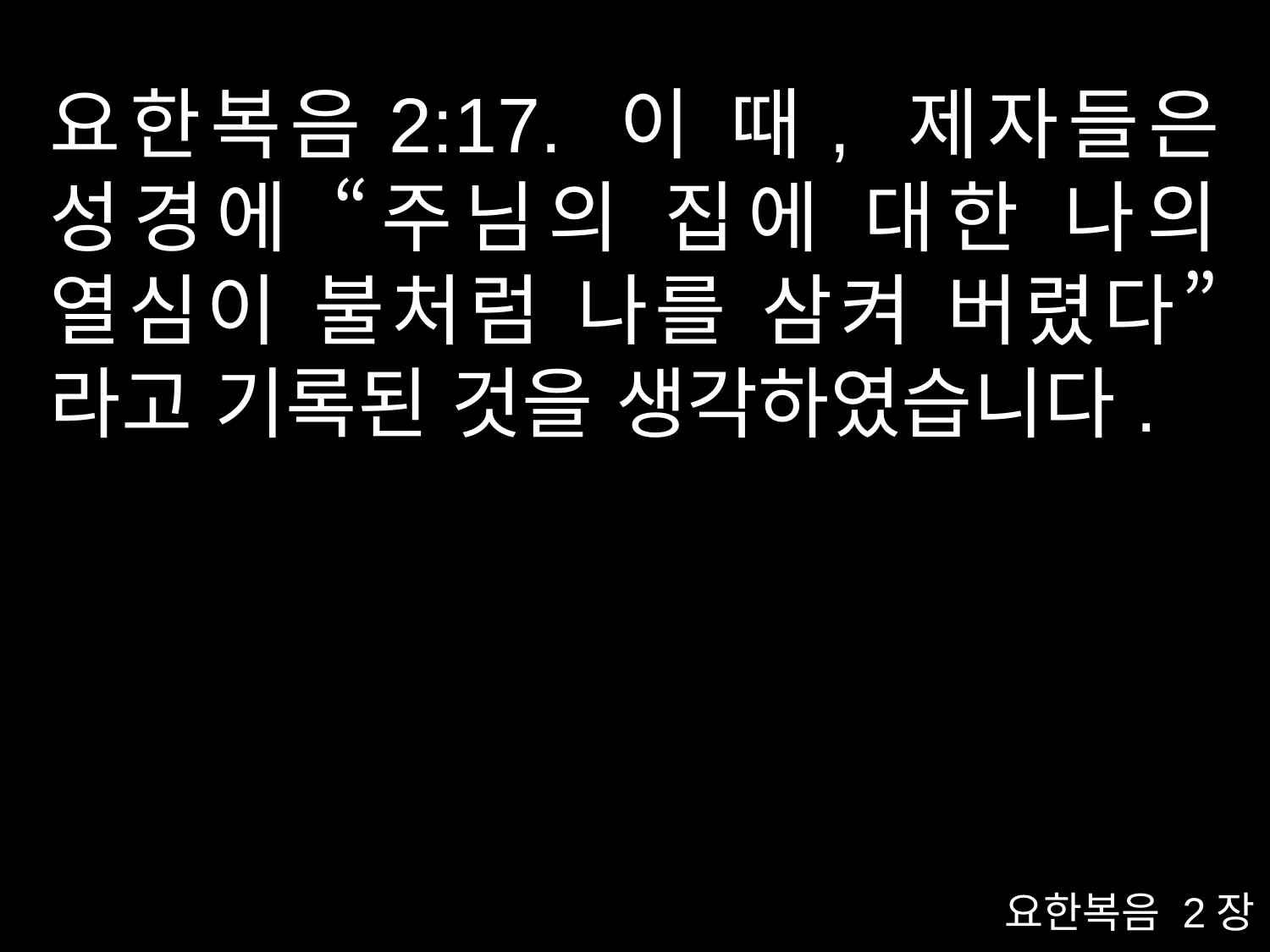

# 요한복음2:17. 이 때, 제자들은 성경에 “주님의 집에 대한 나의 열심이 불처럼 나를 삼켜 버렸다”라고 기록된 것을 생각하였습니다.
요한복음 2장